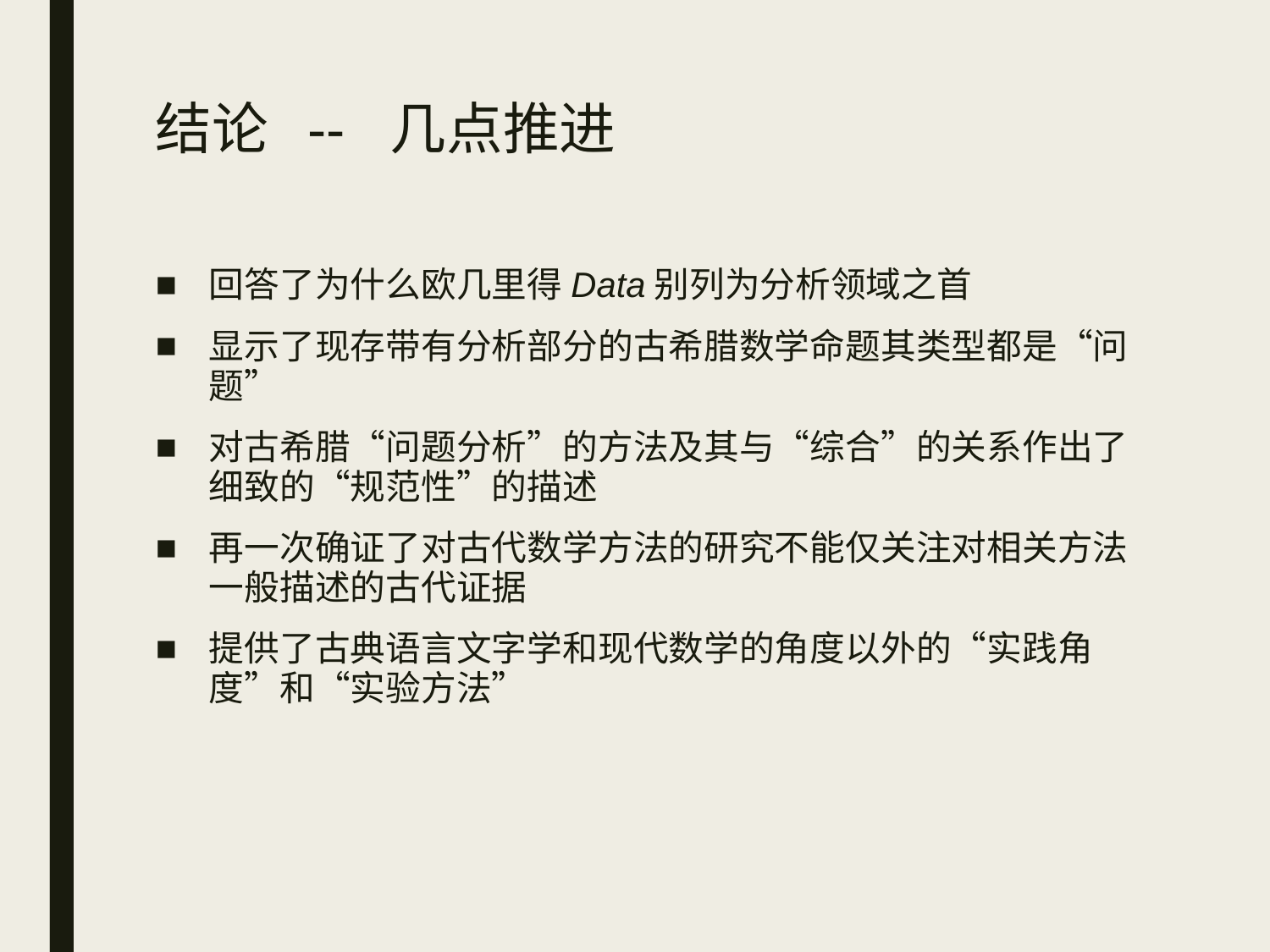

# 结论  --  几点推进

回答了为什么欧几里得Data别列为分析领域之首
显示了现存带有分析部分的古希腊数学命题其类型都是“问题”
对古希腊“问题分析”的方法及其与“综合”的关系作出了细致的“规范性”的描述
再一次确证了对古代数学方法的研究不能仅关注对相关方法一般描述的古代证据
提供了古典语言文字学和现代数学的角度以外的“实践角度”和“实验方法”